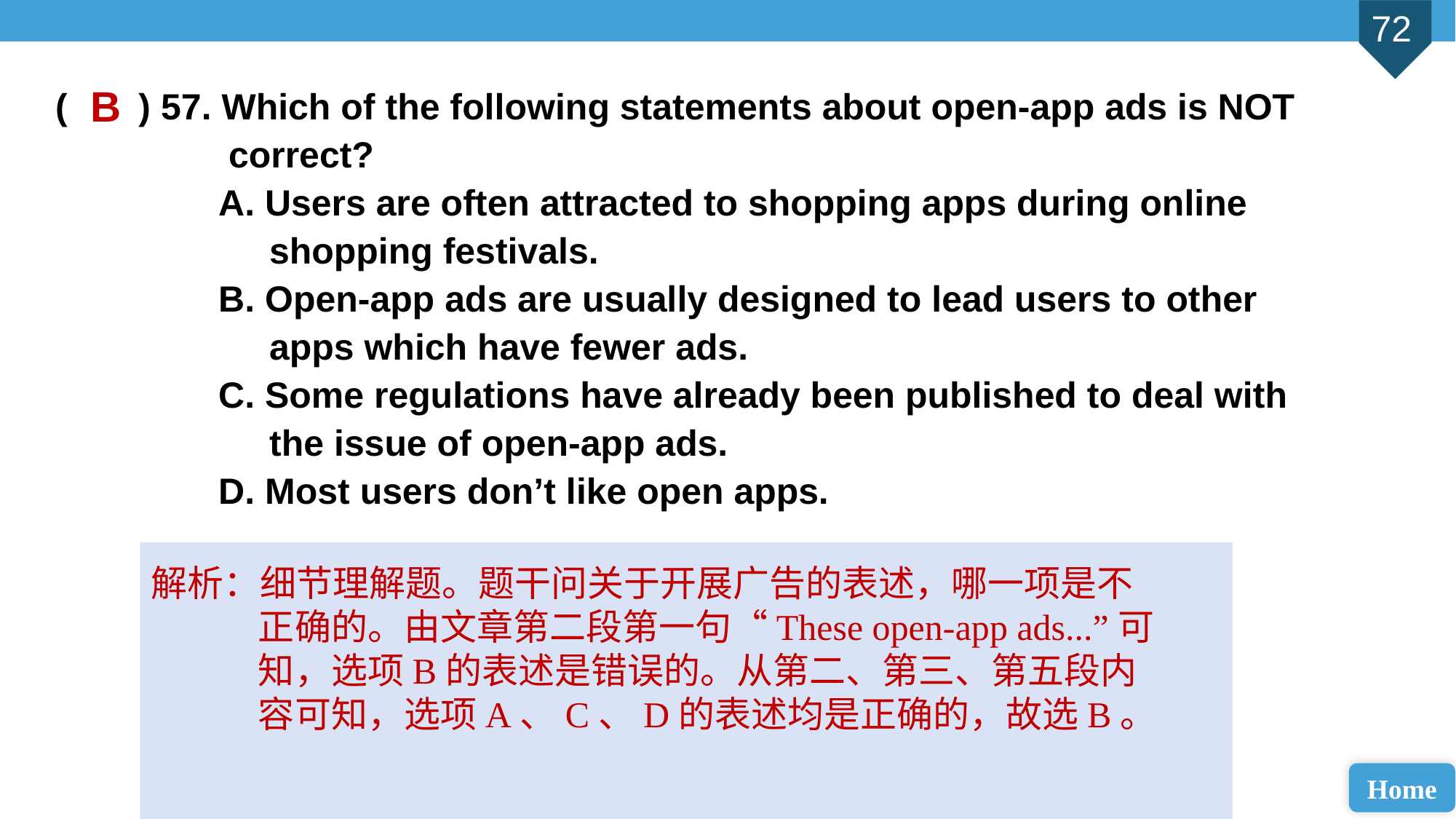

B
(       ) 57. Which of the following statements about open-app ads is NOT
                 correct?
                A. Users are often attracted to shopping apps during online
                     shopping festivals.
                B. Open-app ads are usually designed to lead users to other
                     apps which have fewer ads.
                C. Some regulations have already been published to deal with
                     the issue of open-app ads.
                D. Most users don’t like open apps.

解析：细节理解题。题干问关于开展广告的表述，哪一项是不正确的。由文章第二段第一句“These open-app ads...”可知，选项B的表述是错误的。从第二、第三、第五段内容可知，选项A、C、D的表述均是正确的，故选B。